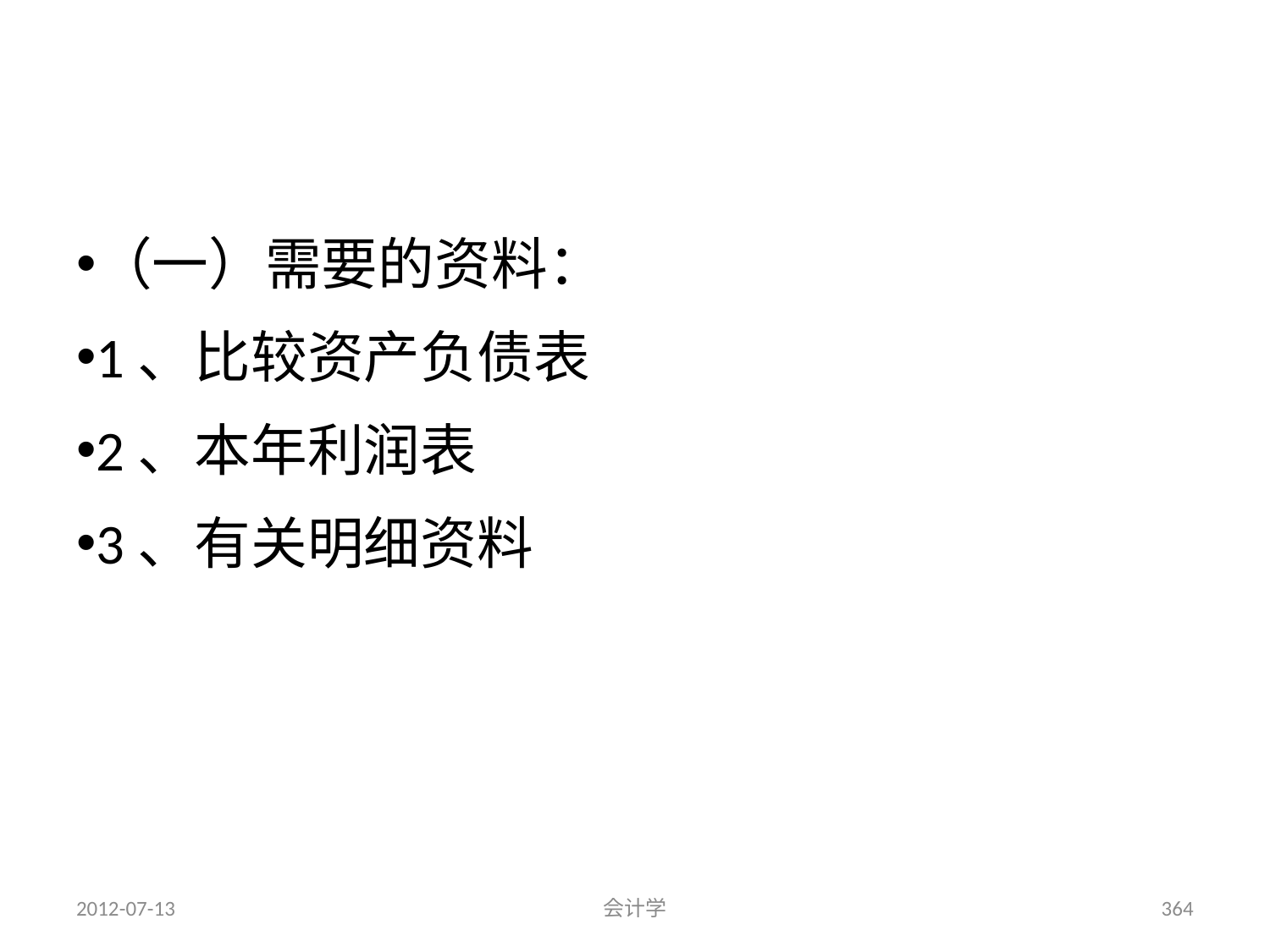

# 五、现金流量表的编制
（一）需要的资料：
1、比较资产负债表
2、本年利润表
3、有关明细资料

2012-07-13
会计学
364